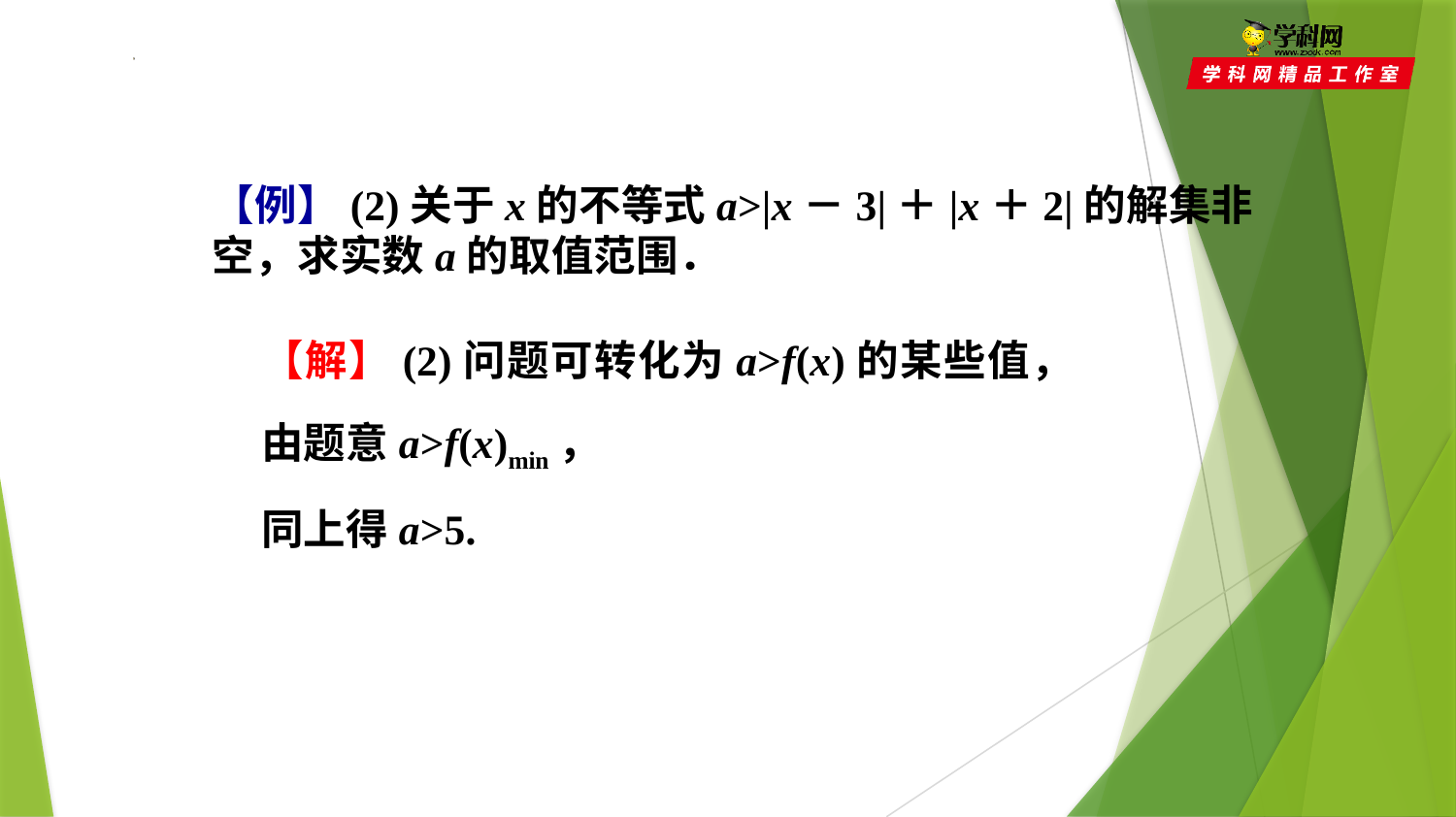

【例】(2)关于x的不等式a>|x－3|＋|x＋2|的解集非空，求实数a的取值范围．
【解】(2)问题可转化为a>f(x)的某些值，
由题意a>f(x)min，
同上得a>5.